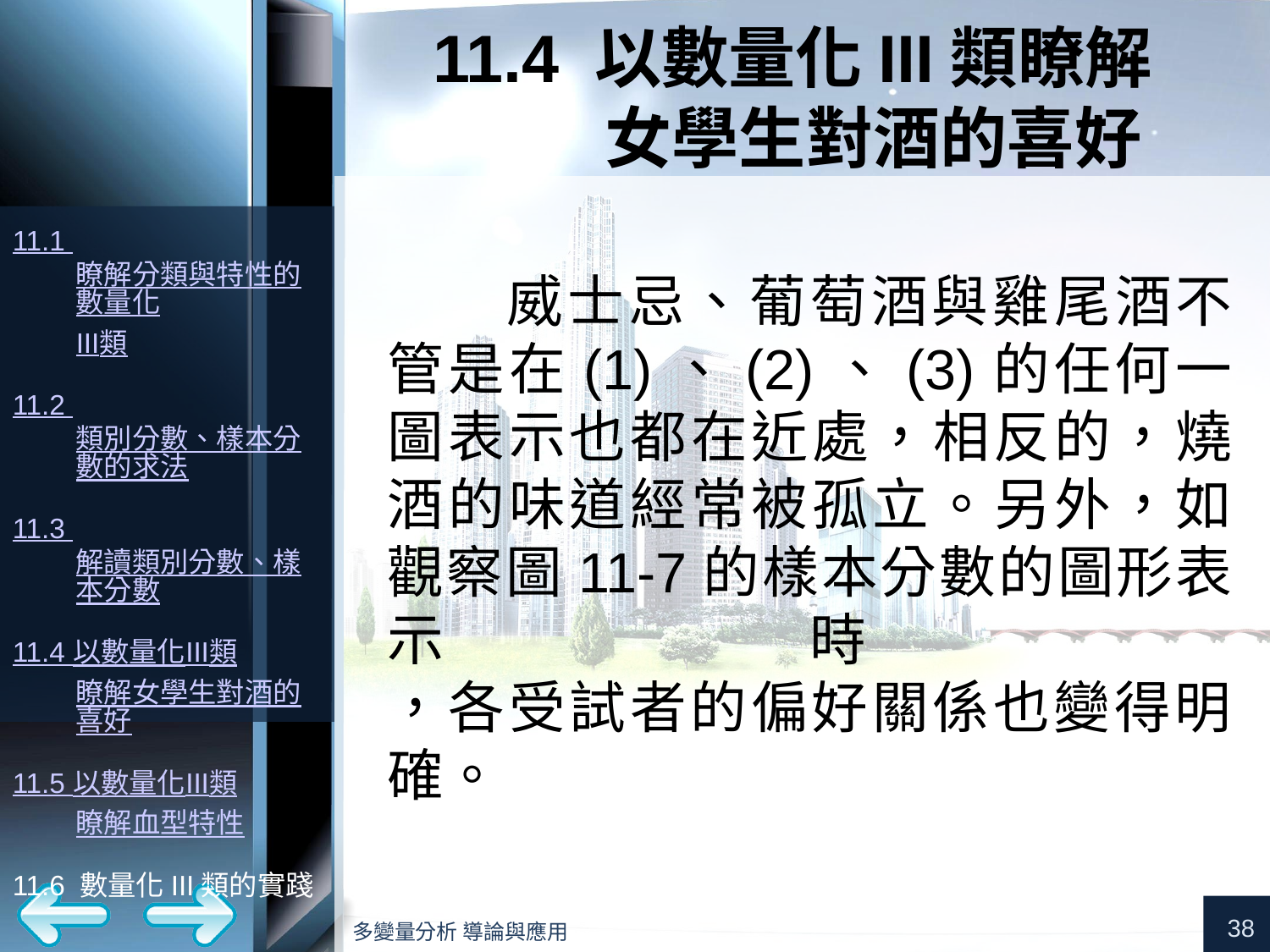

# 11.4 以數量化III類瞭解 女學生對酒的喜好
威士忌、葡萄酒與雞尾酒不管是在(1)、(2)、(3)的任何一圖表示也都在近處，相反的，燒酒的味道經常被孤立。另外，如觀察圖11-7的樣本分數的圖形表示時
，各受試者的偏好關係也變得明確。
38
多變量分析 導論與應用